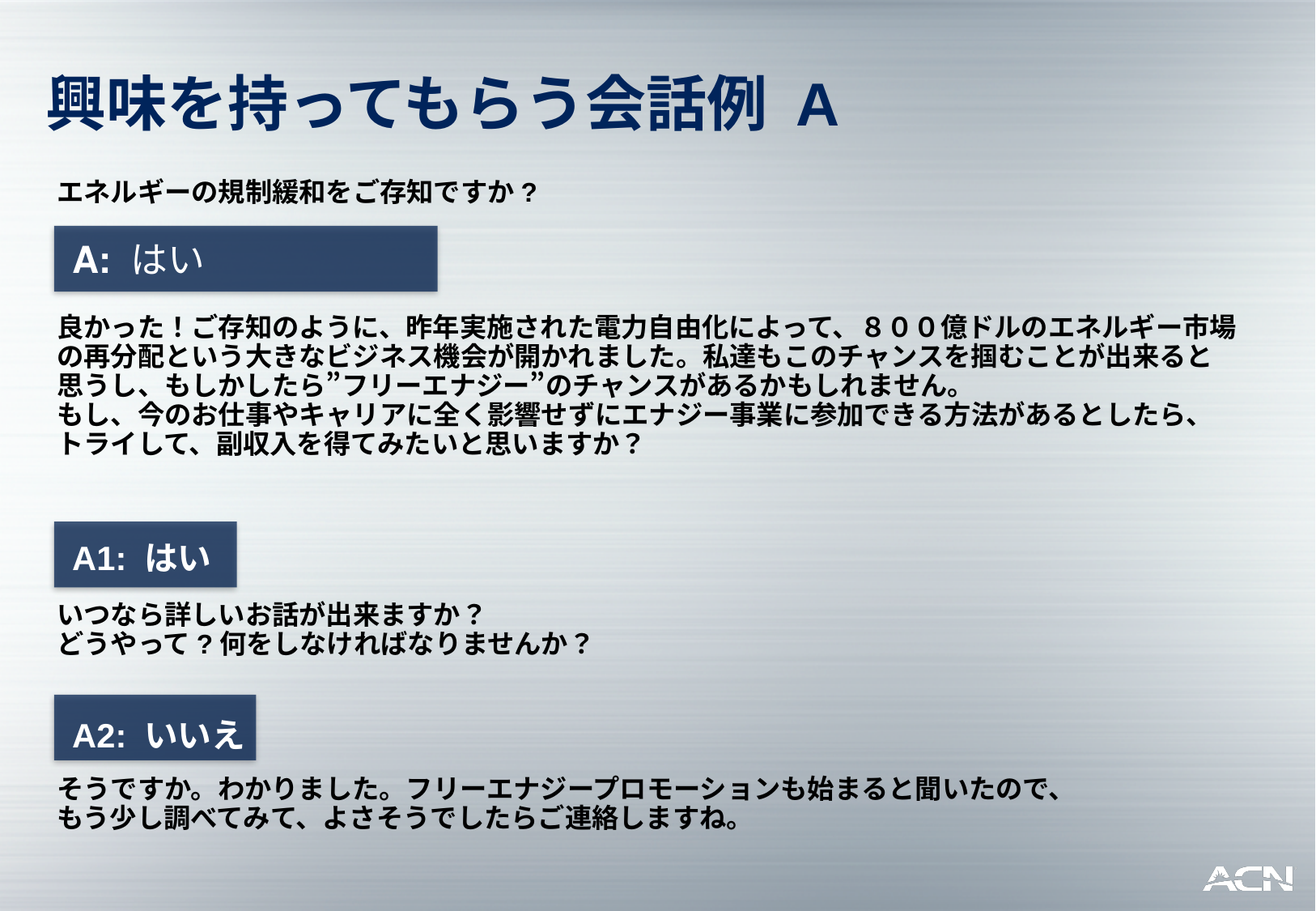

興味を持ってもらう会話例 A
エネルギーの規制緩和をご存知ですか?

良かった！ご存知のように、昨年実施された電力自由化によって、８００億ドルのエネルギー市場の再分配という大きなビジネス機会が開かれました。私達もこのチャンスを掴むことが出来ると
思うし、もしかしたら”フリーエナジー”のチャンスがあるかもしれません。
もし、今のお仕事やキャリアに全く影響せずにエナジー事業に参加できる方法があるとしたら、　トライして、副収入を得てみたいと思いますか？

いつなら詳しいお話が出来ますか？
どうやって?何をしなければなりませんか？

そうですか。わかりました。フリーエナジープロモーションも始まると聞いたので、
もう少し調べてみて、よさそうでしたらご連絡しますね。

A: はい

A1: はい

A2: いいえ